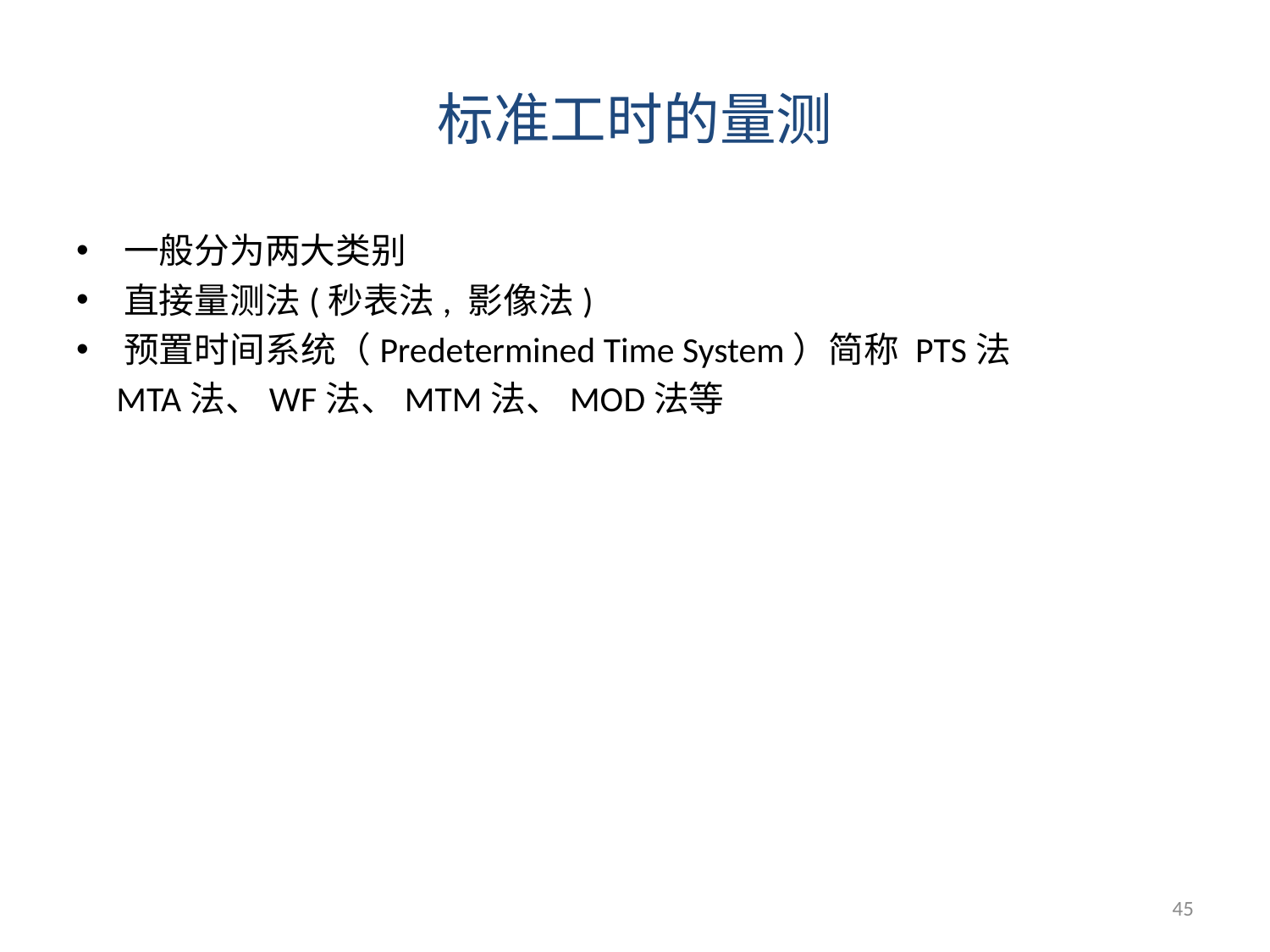

# 标准工时的量测
一般分为两大类别
直接量测法(秒表法, 影像法)
预置时间系统（Predetermined Time System）简称 PTS法
     MTA法、WF法、MTM法、MOD法等

45